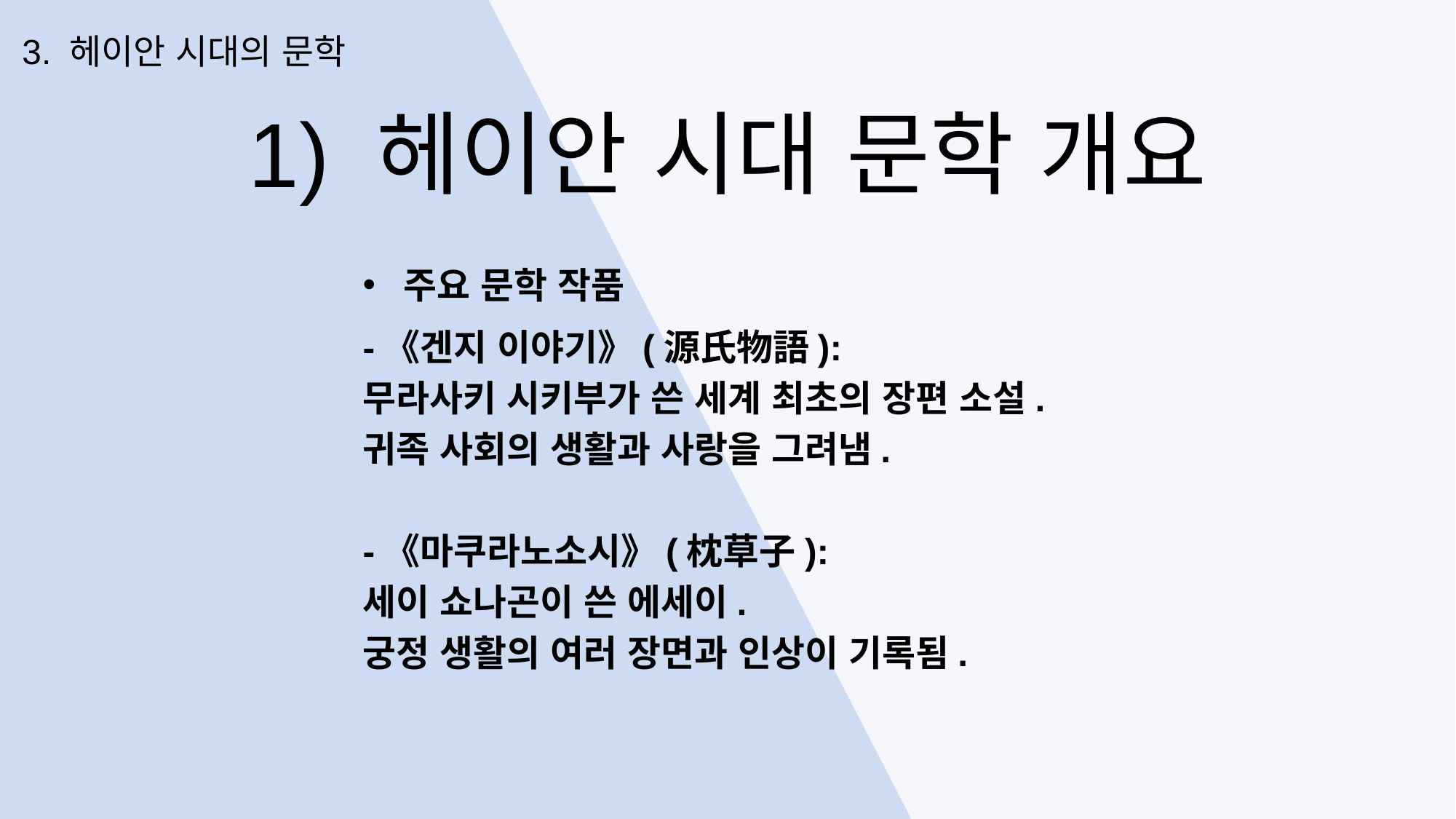

3. 헤이안 시대의 문학
1) 헤이안 시대 문학 개요
주요 문학 작품

-《겐지 이야기》(源氏物語):
무라사키 시키부가 쓴 세계 최초의 장편 소설.
귀족 사회의 생활과 사랑을 그려냄.

-《마쿠라노소시》(枕草子):
세이 쇼나곤이 쓴 에세이.
궁정 생활의 여러 장면과 인상이 기록됨.